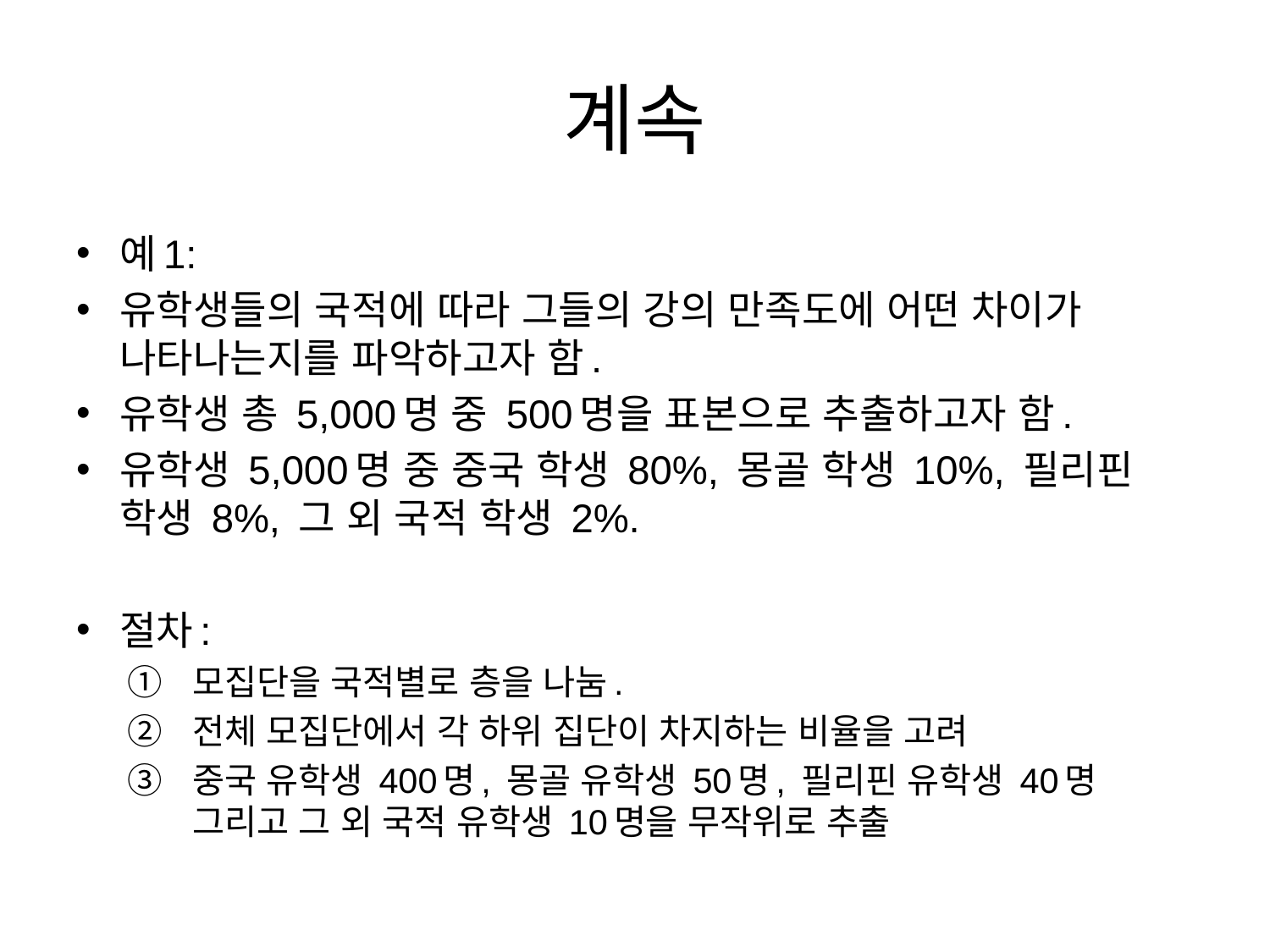

# 계속
예1:
유학생들의 국적에 따라 그들의 강의 만족도에 어떤 차이가 나타나는지를 파악하고자 함.
유학생 총 5,000명 중 500명을 표본으로 추출하고자 함.
유학생 5,000명 중 중국 학생 80%, 몽골 학생 10%, 필리핀 학생 8%, 그 외 국적 학생 2%.

절차:
모집단을 국적별로 층을 나눔.
전체 모집단에서 각 하위 집단이 차지하는 비율을 고려
중국 유학생 400명, 몽골 유학생 50명, 필리핀 유학생 40명 그리고 그 외 국적 유학생 10명을 무작위로 추출